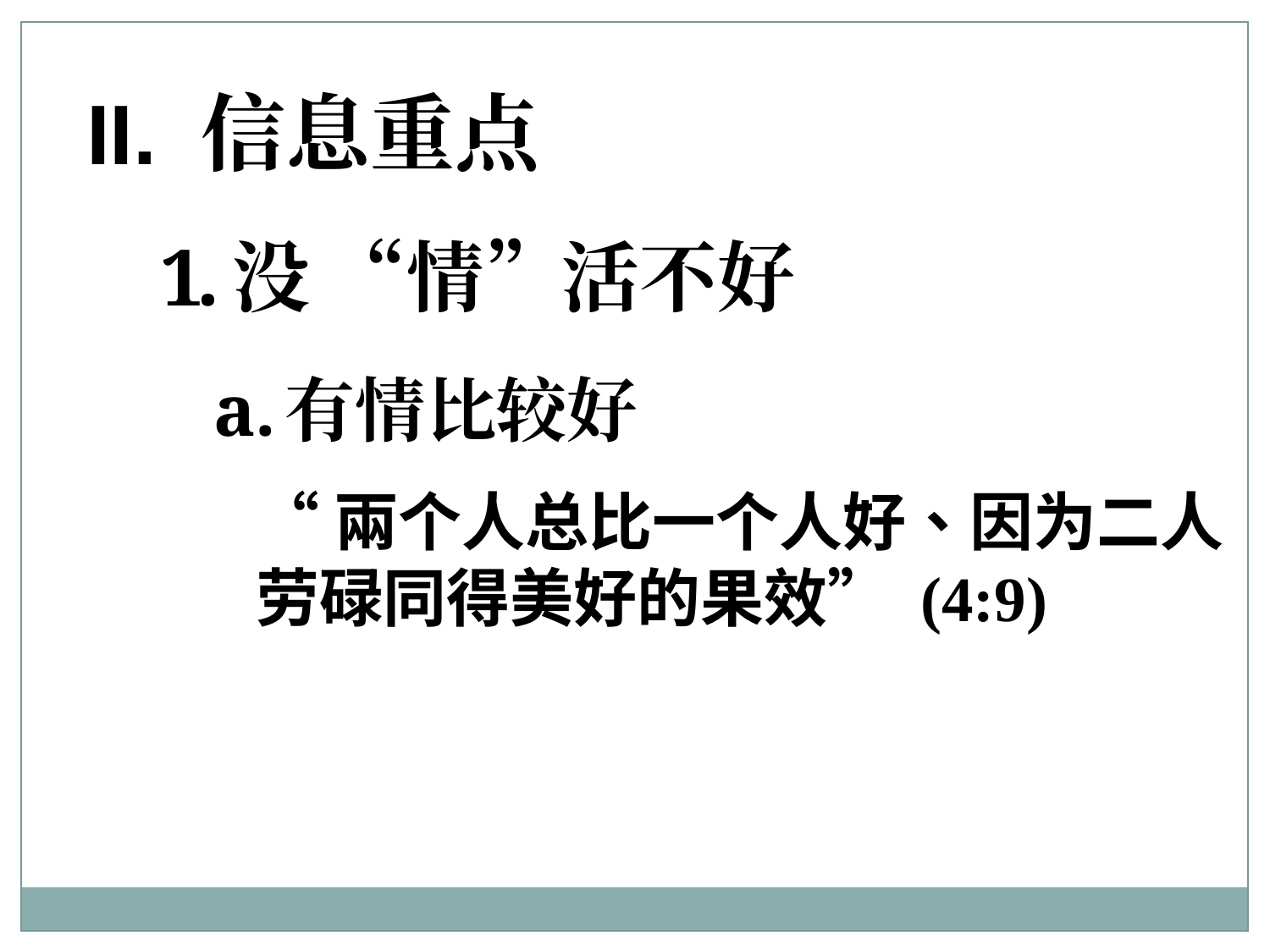

II. 信息重点
没 “情”活不好
有情比较好
“兩个人总比一个人好、因为二人劳碌同得美好的果效” (4:9)